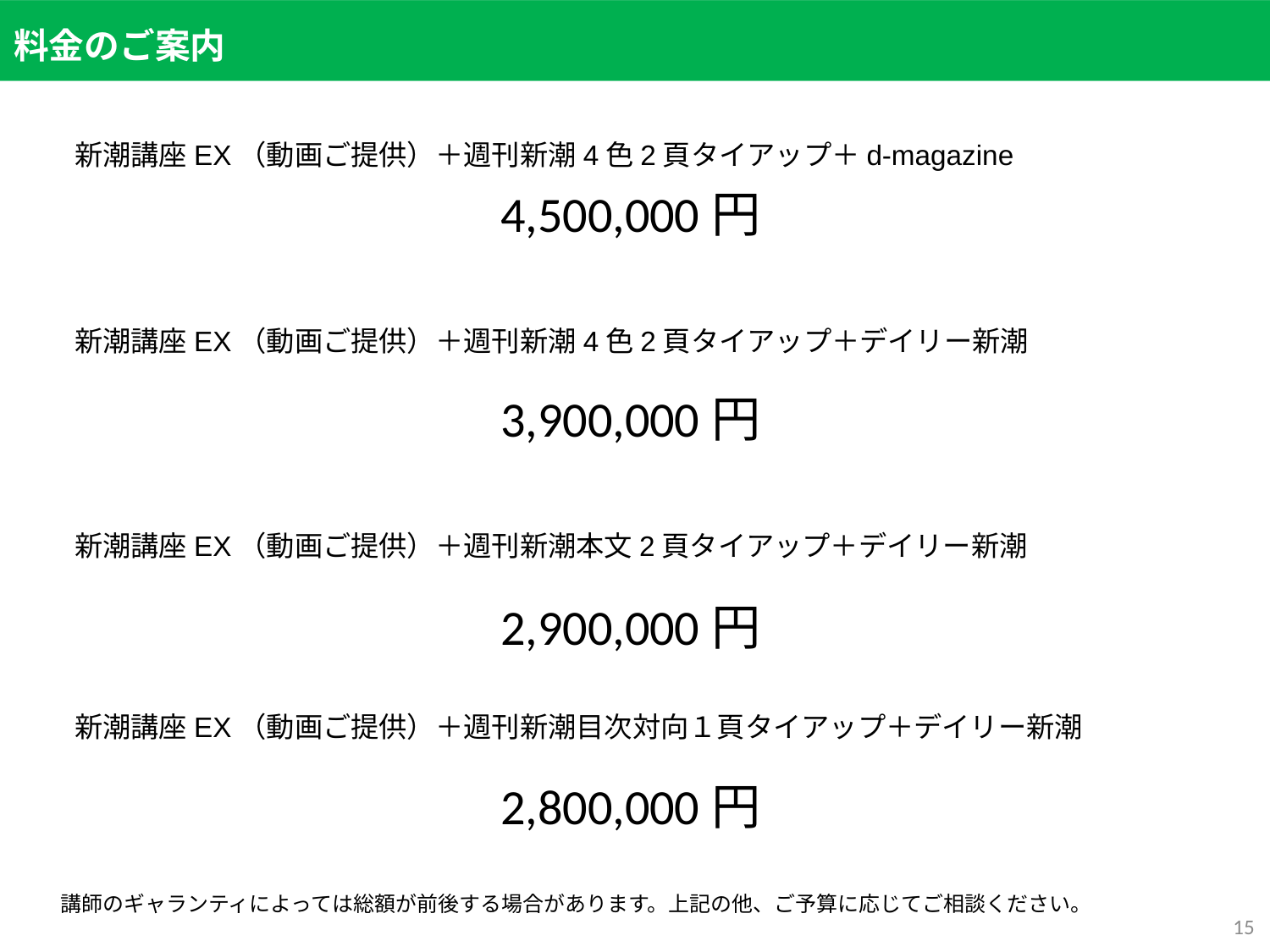

料金のご案内
新潮講座EX（動画ご提供）＋週刊新潮4色2頁タイアップ＋d-magazine
4,500,000円
新潮講座EX（動画ご提供）＋週刊新潮4色2頁タイアップ＋デイリー新潮
3,900,000円
新潮講座EX（動画ご提供）＋週刊新潮本文2頁タイアップ＋デイリー新潮
2,900,000円
新潮講座EX（動画ご提供）＋週刊新潮目次対向１頁タイアップ＋デイリー新潮
2,800,000円
講師のギャランティによっては総額が前後する場合があります。上記の他、ご予算に応じてご相談ください。